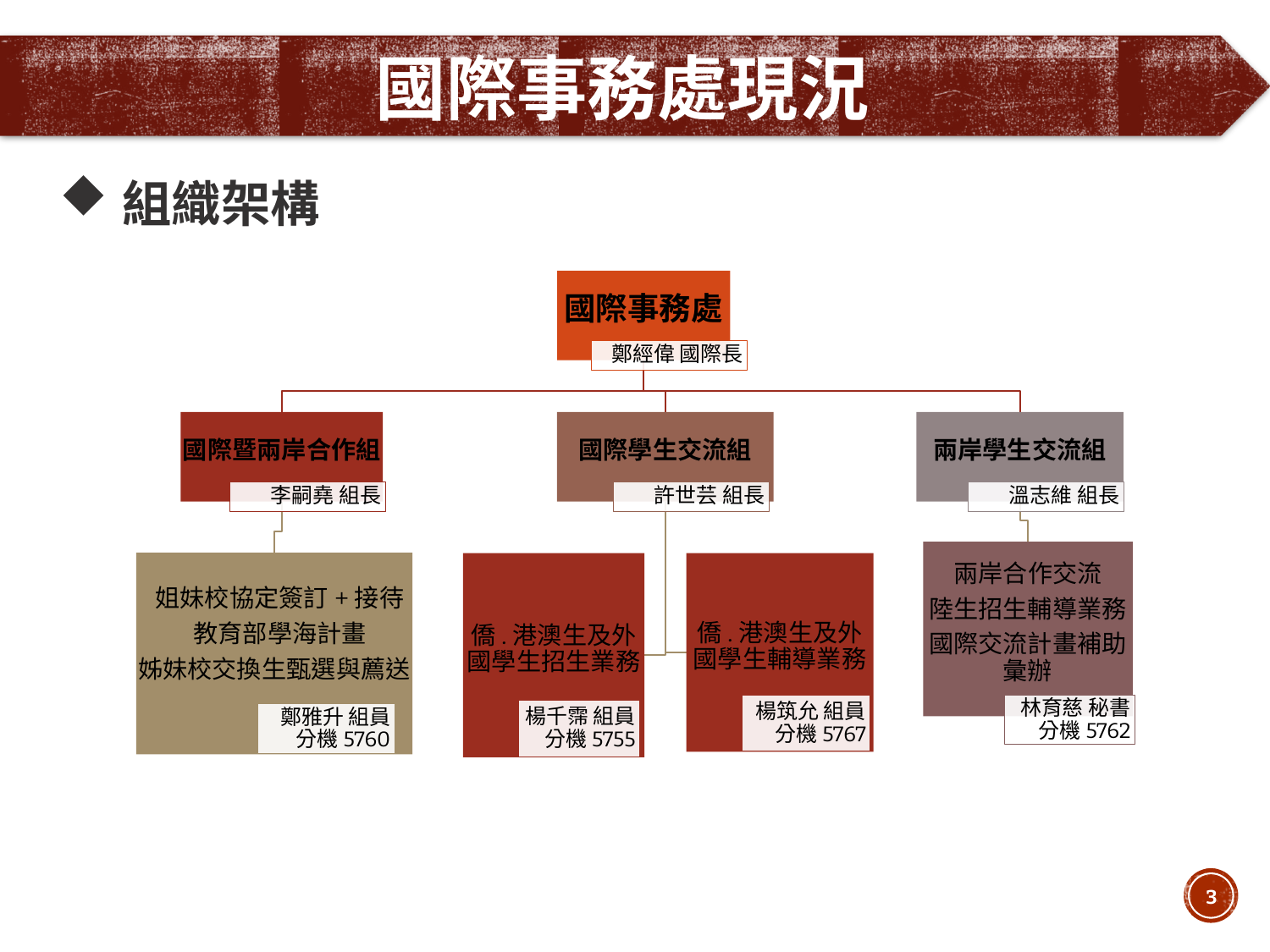

國際事務處現況
國際事務處
鄭經偉 國際長
國際暨兩岸合作組
李嗣堯 組長
  姐妹校協定簽訂+接待
 教育部學海計畫
姊妹校交換生甄選與薦送

鄭雅升 組員分機5760
國際學生交流組
許世芸 組長
僑.港澳生及外國學生招生業務
楊千霈 組員分機5755
僑.港澳生及外國學生輔導業務
楊筑允 組員分機5767
兩岸學生交流組
溫志維 組長
兩岸合作交流
陸生招生輔導業務
國際交流計畫補助彙辦
林育慈 秘書分機5762
組織架構
3